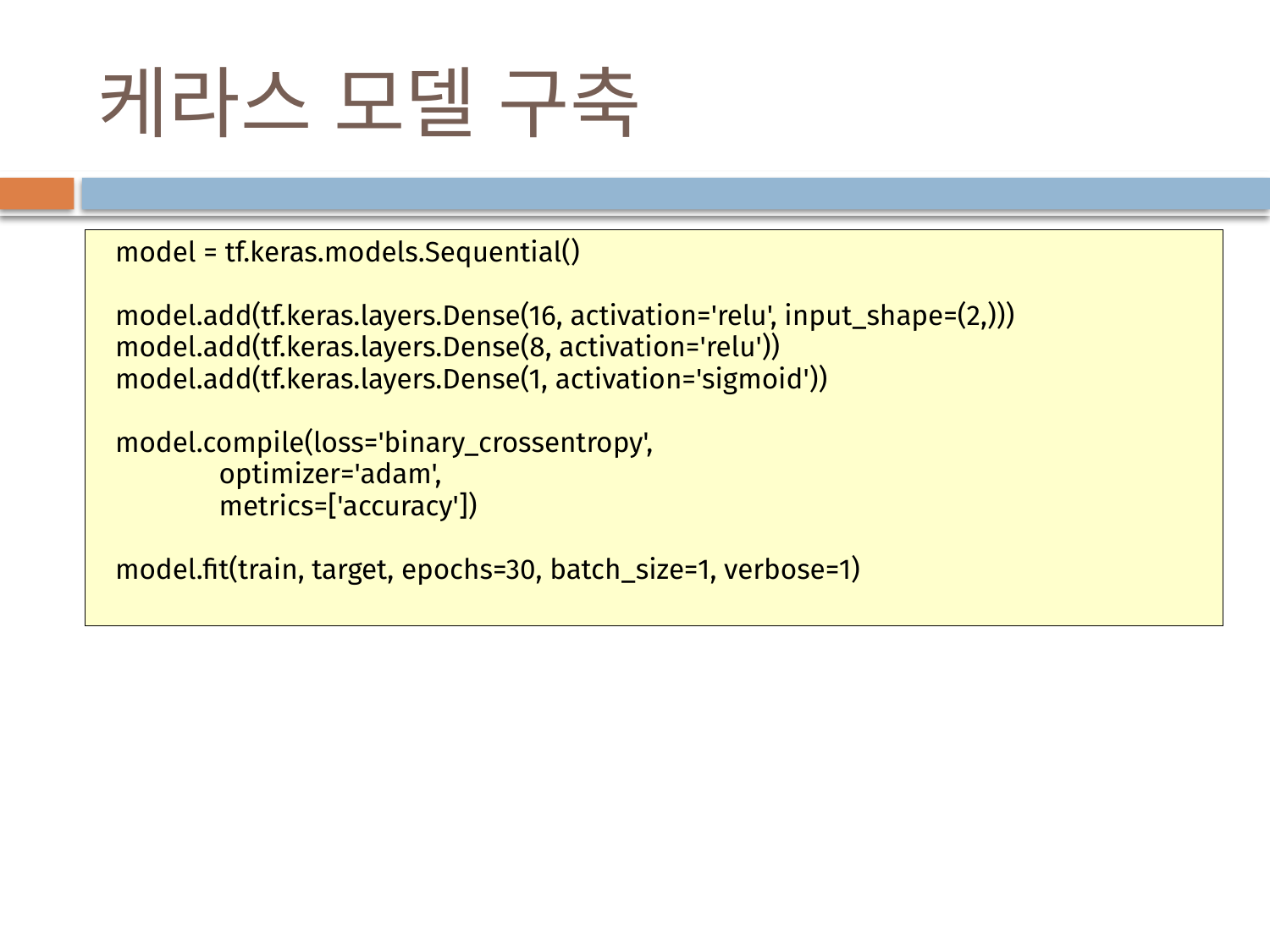

# 케라스 모델 구축
model = tf.keras.models.Sequential()

model.add(tf.keras.layers.Dense(16, activation='relu', input_shape=(2,)))
model.add(tf.keras.layers.Dense(8, activation='relu'))
model.add(tf.keras.layers.Dense(1, activation='sigmoid'))

model.compile(loss='binary_crossentropy',
              optimizer='adam',
              metrics=['accuracy'])

model.fit(train, target, epochs=30, batch_size=1, verbose=1)